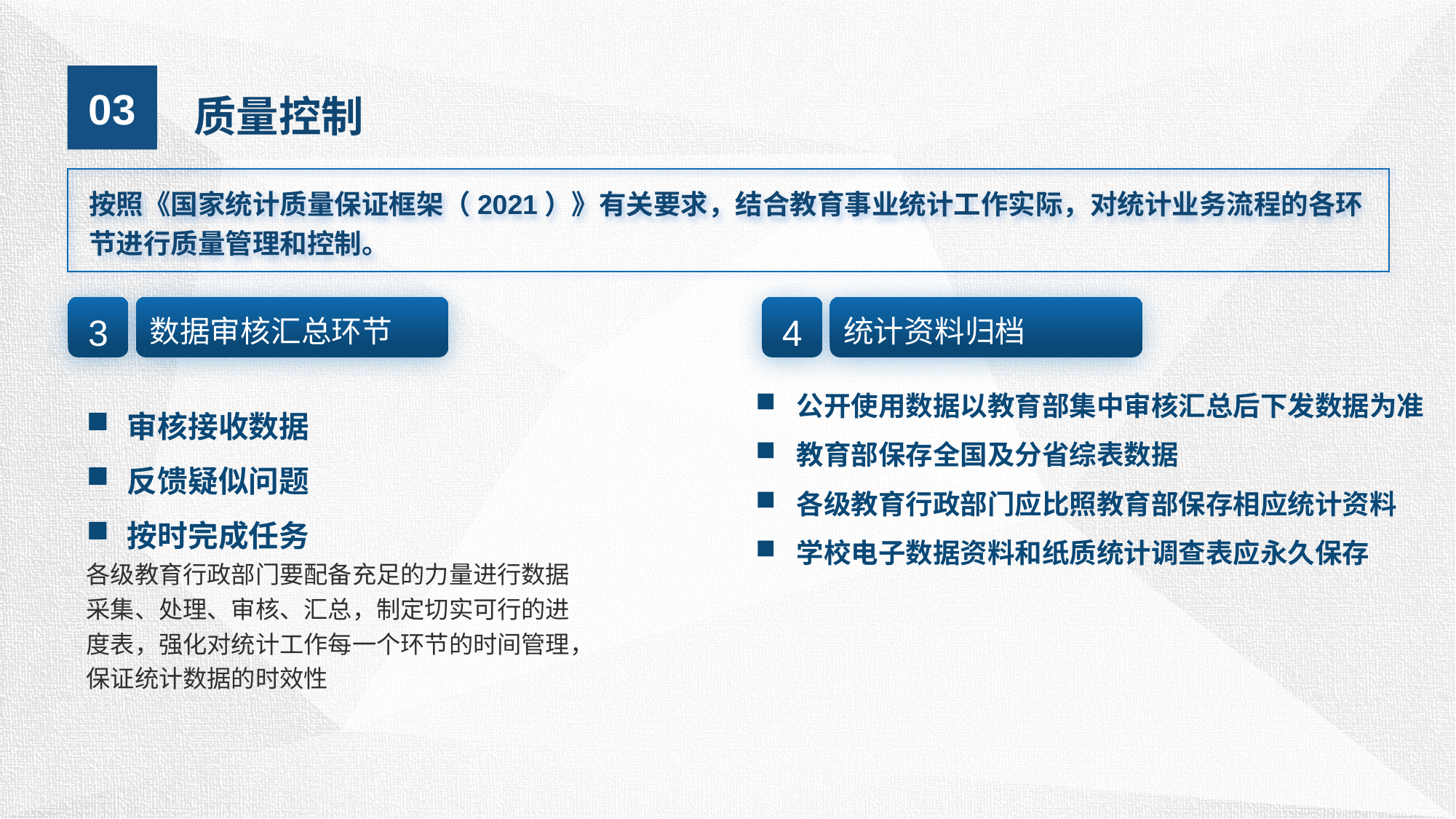

03
质量控制
按照《国家统计质量保证框架（2021）》有关要求，结合教育事业统计工作实际，对统计业务流程的各环节进行质量管理和控制。
3
数据审核汇总环节
4
统计资料归档
公开使用数据以教育部集中审核汇总后下发数据为准
教育部保存全国及分省综表数据
各级教育行政部门应比照教育部保存相应统计资料
学校电子数据资料和纸质统计调查表应永久保存
审核接收数据
反馈疑似问题
按时完成任务
各级教育行政部门要配备充足的力量进行数据采集、处理、审核、汇总，制定切实可行的进度表，强化对统计工作每一个环节的时间管理，保证统计数据的时效性